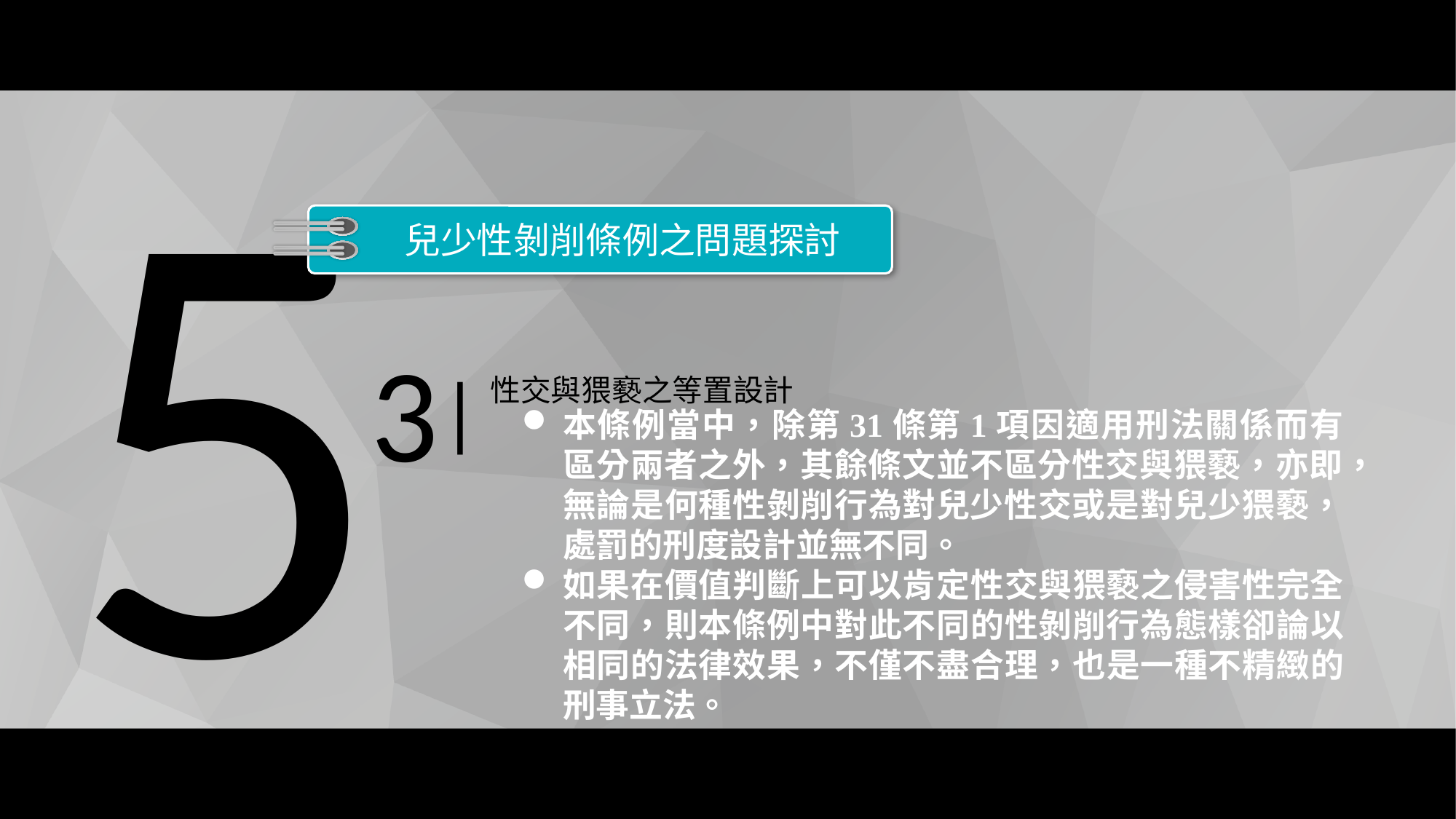

5

兒少性剝削條例之問題探討
3
|
性交與猥褻之等置設計
本條例當中，除第31條第1項因適用刑法關係而有區分兩者之外，其餘條文並不區分性交與猥褻，亦即，無論是何種性剝削行為對兒少性交或是對兒少猥褻，處罰的刑度設計並無不同。
如果在價值判斷上可以肯定性交與猥褻之侵害性完全不同，則本條例中對此不同的性剝削行為態樣卻論以相同的法律效果，不僅不盡合理，也是一種不精緻的刑事立法。